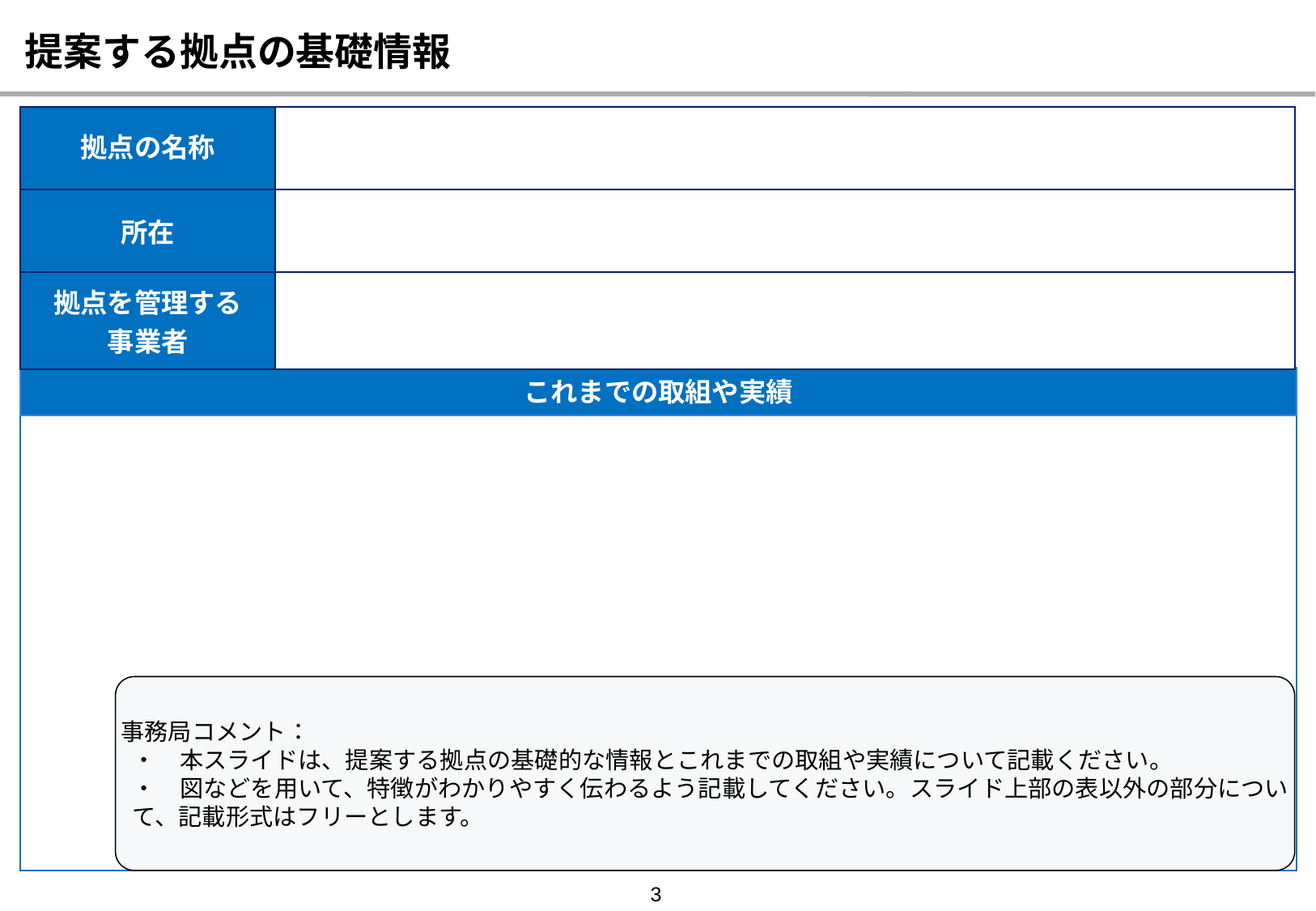

# 提案する拠点の基礎情報
| 拠点の名称 |  |
| --- | --- |
| 所在 |  |
| 拠点を管理する 事業者 |  |
これまでの取組や実績

事務局コメント：
・　本スライドは、提案する拠点の基礎的な情報とこれまでの取組や実績について記載ください。
・　図などを用いて、特徴がわかりやすく伝わるよう記載してください。スライド上部の表以外の部分について、記載形式はフリーとします。